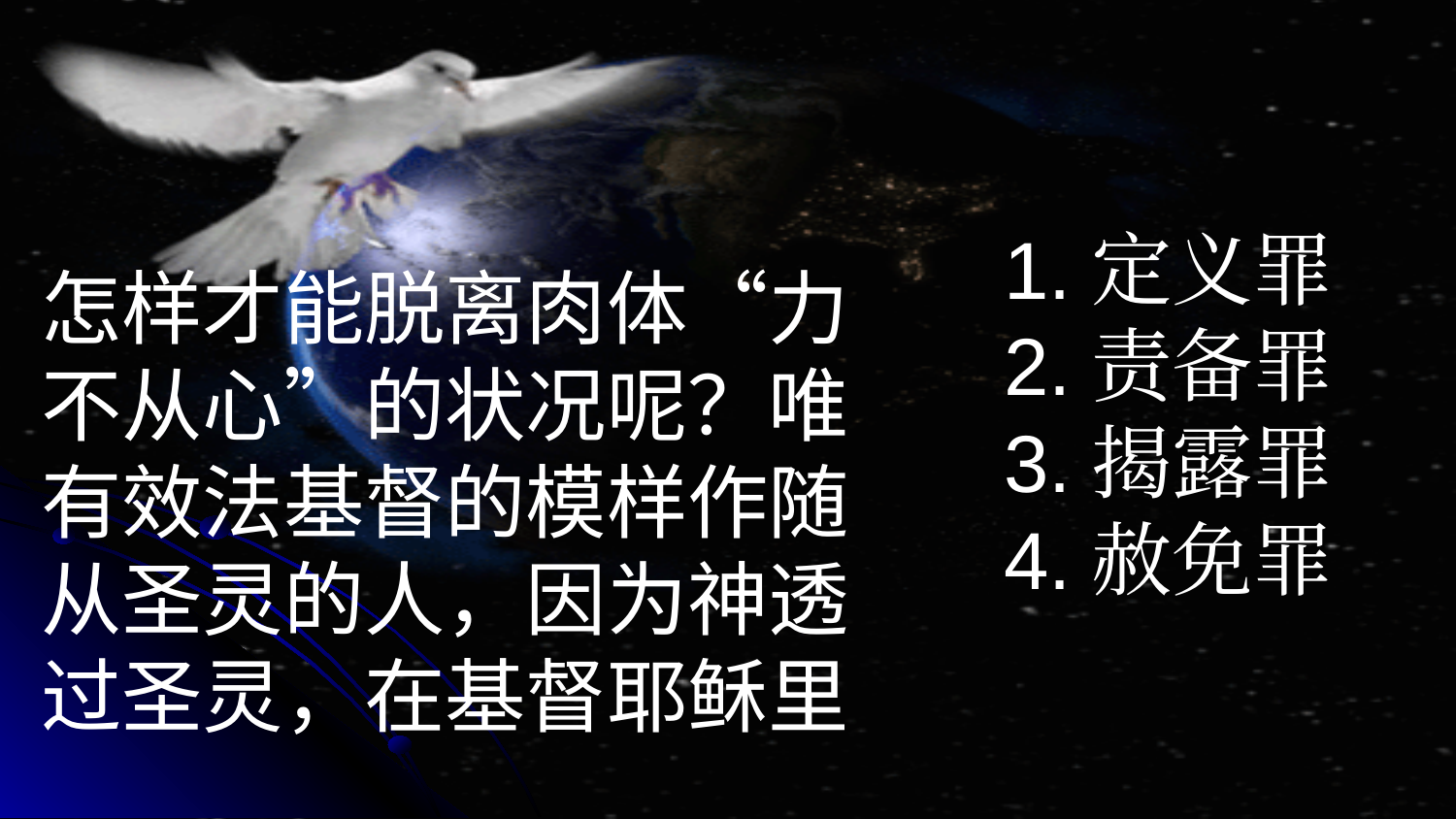

1.定义罪
2.责备罪
3.揭露罪
4.赦免罪
# 怎样才能脱离肉体“力不从心”的状况呢？唯有效法基督的模样作随从圣灵的人，因为神透过圣灵，在基督耶稣里